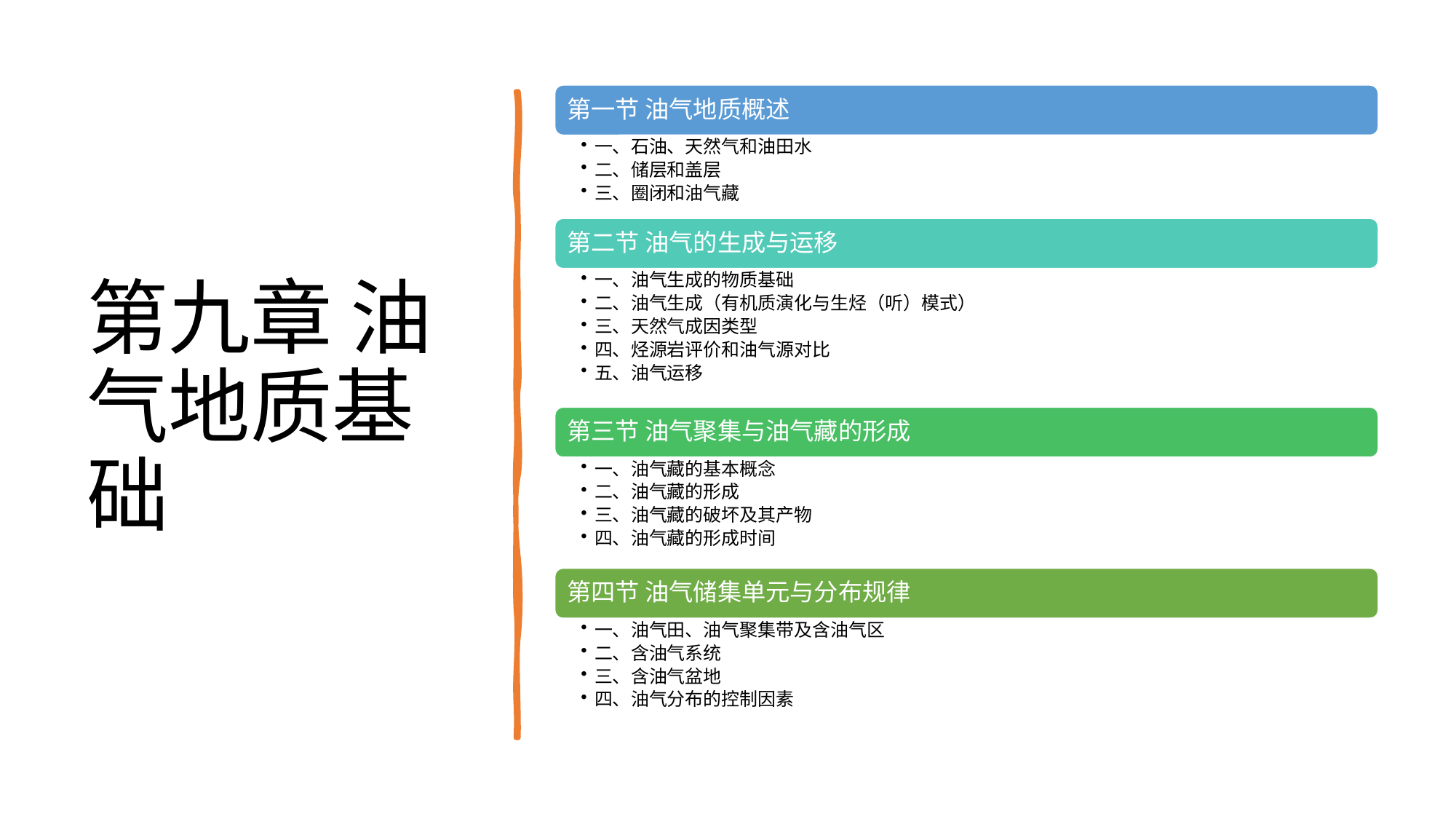

第一节 油气地质概述
一、石油、天然气和油田水
二、储层和盖层
三、圈闭和油气藏
第二节 油气的生成与运移
一、油气生成的物质基础
二、油气生成（有机质演化与生烃（听）模式）
三、天然气成因类型
四、烃源岩评价和油气源对比
五、油气运移
第三节 油气聚集与油气藏的形成
一、油气藏的基本概念
二、油气藏的形成
三、油气藏的破坏及其产物
四、油气藏的形成时间
第四节 油气储集单元与分布规律
一、油气田、油气聚集带及含油气区
二、含油气系统
三、含油气盆地
四、油气分布的控制因素
# 第九章 油气地质基础